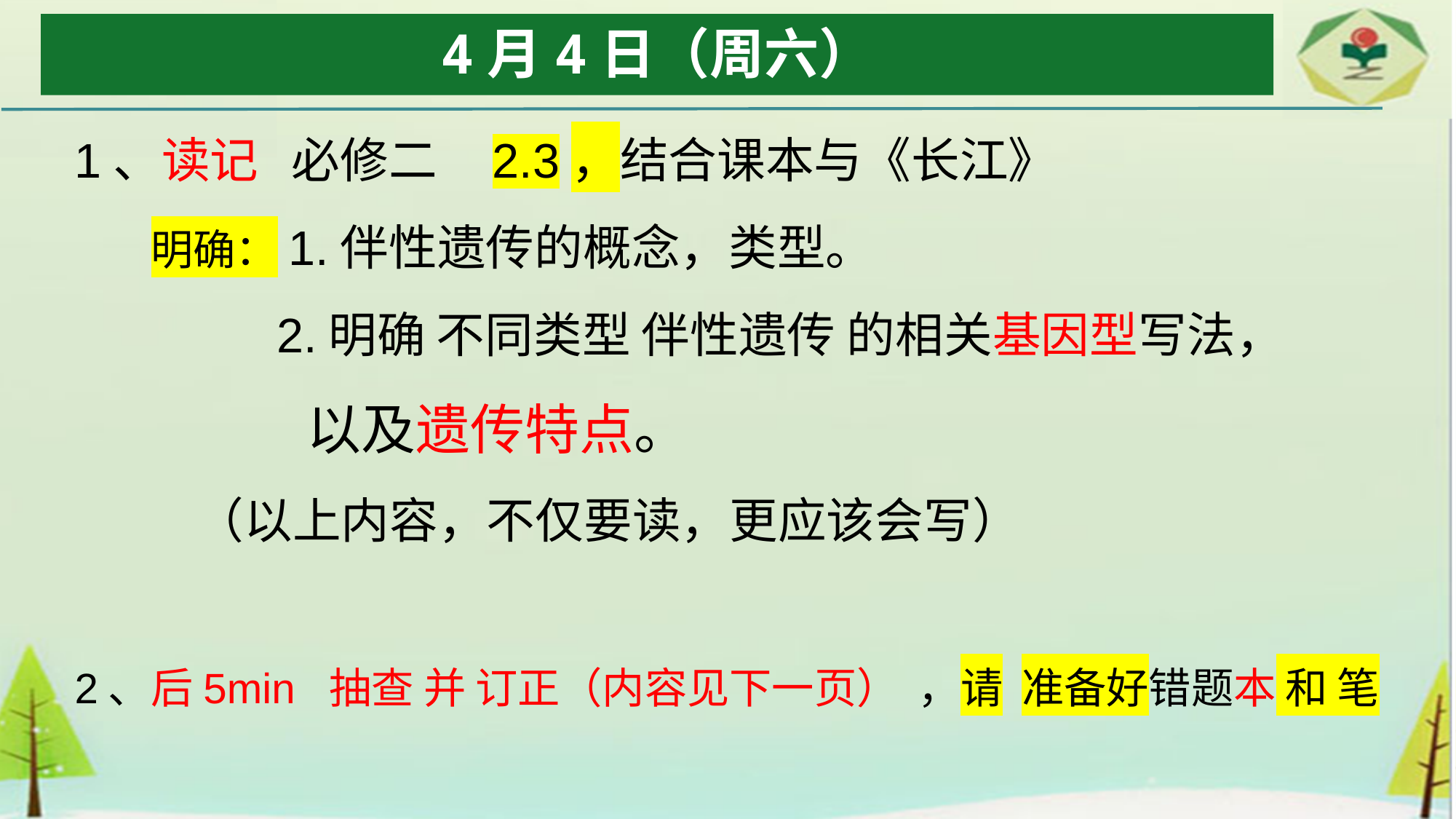

# 4月4日（周六）
1、读记   必修二    2.3，结合课本与《长江》
       明确：1.伴性遗传的概念，类型。
               2.明确 不同类型 伴性遗传 的相关基因型写法，
                   以及遗传特点。
          （以上内容，不仅要读，更应该会写）

2、后5min  抽查 并 订正（内容见下一页）  ，请  准备好错题本 和 笔